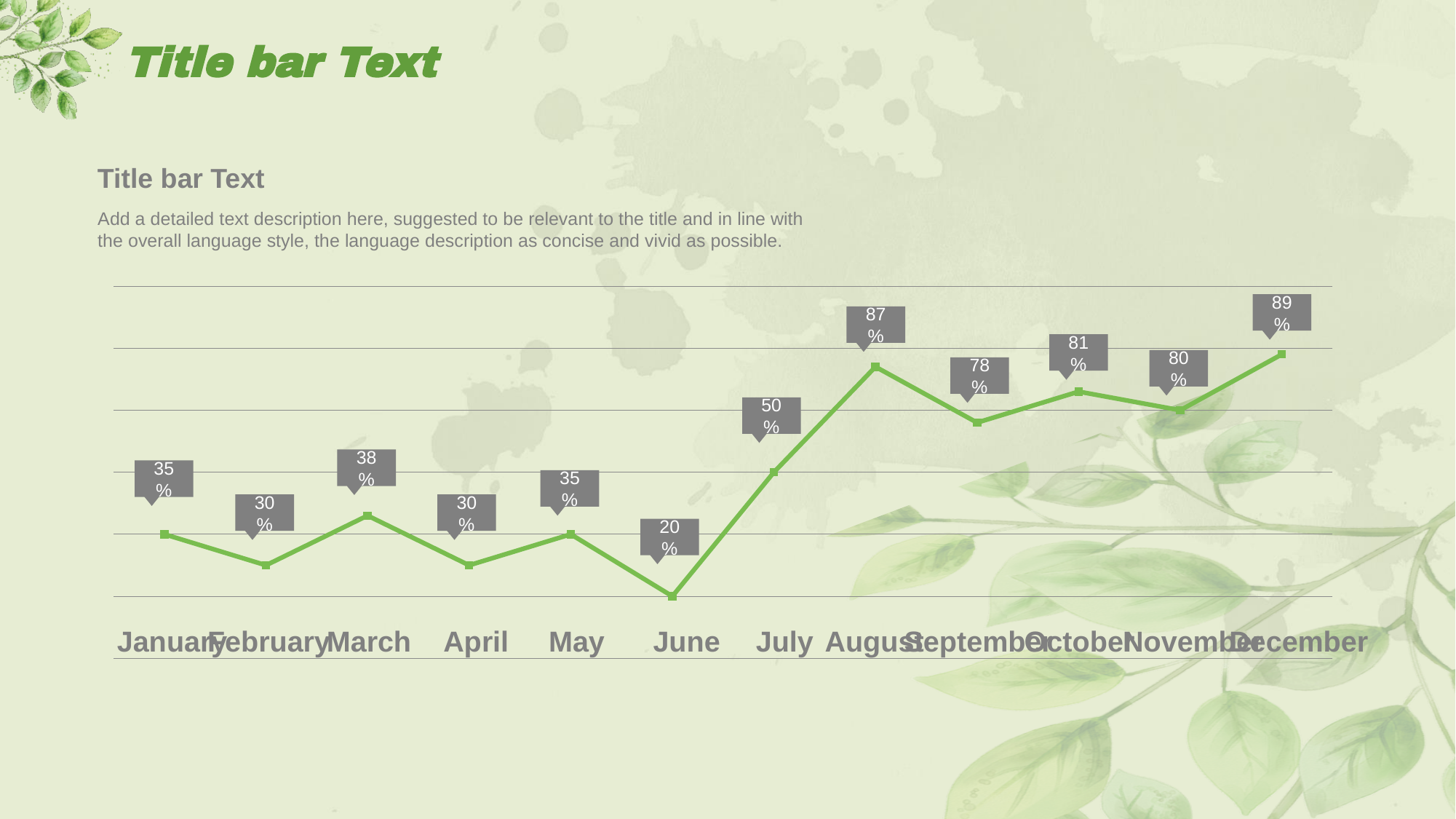

# Title bar Text
Title bar Text

### Chart

| Category | 列1 |
|---|---|
| 一月 | 2.0 |
| 二月 | 1.5 |
| 三月 | 2.3 |
| 四月 | 1.5 |
| 五月 | 2.0 |
| 六月 | 1.0 |
| 七月 | 3.0 |
| 八月 | 4.7 |
| 九月 | 3.8 |
| 十月 | 4.3 |
| 十一月 | 4.0 |
| 十二月 | 4.9 |
Add a detailed text description here, suggested to be relevant to the title and in line with the overall language style, the language description as concise and vivid as possible.
89%
87%
81%
80%
78%
50%
38%
35%
35%
30%
30%
20%
January
February
March
April
May
June
July
August
September
October
November
December